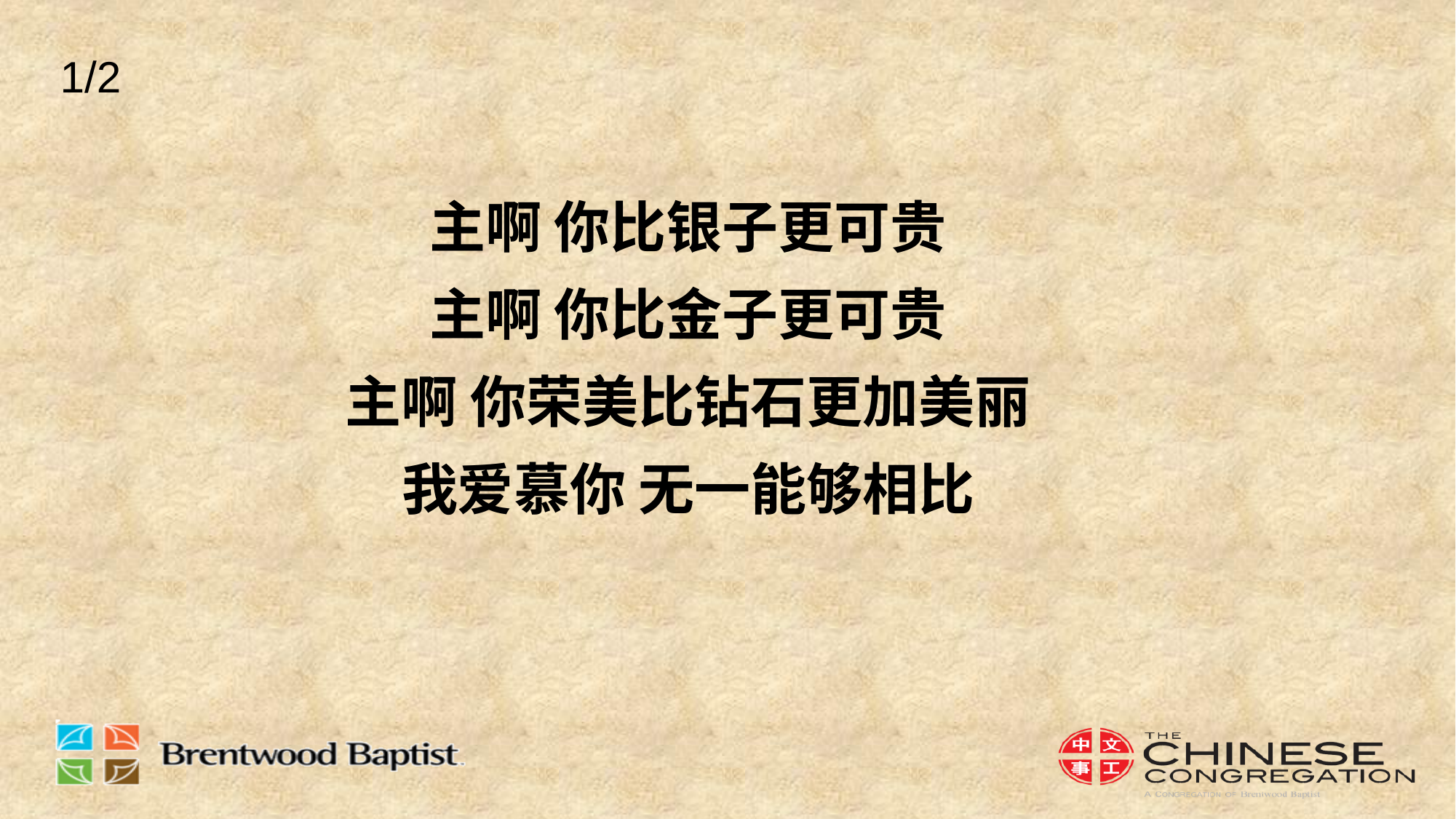

# 主啊 你比银子更可贵
主啊 你比金子更可贵
主啊 你荣美比钻石更加美丽
我爱慕你 无一能够相比
1/2